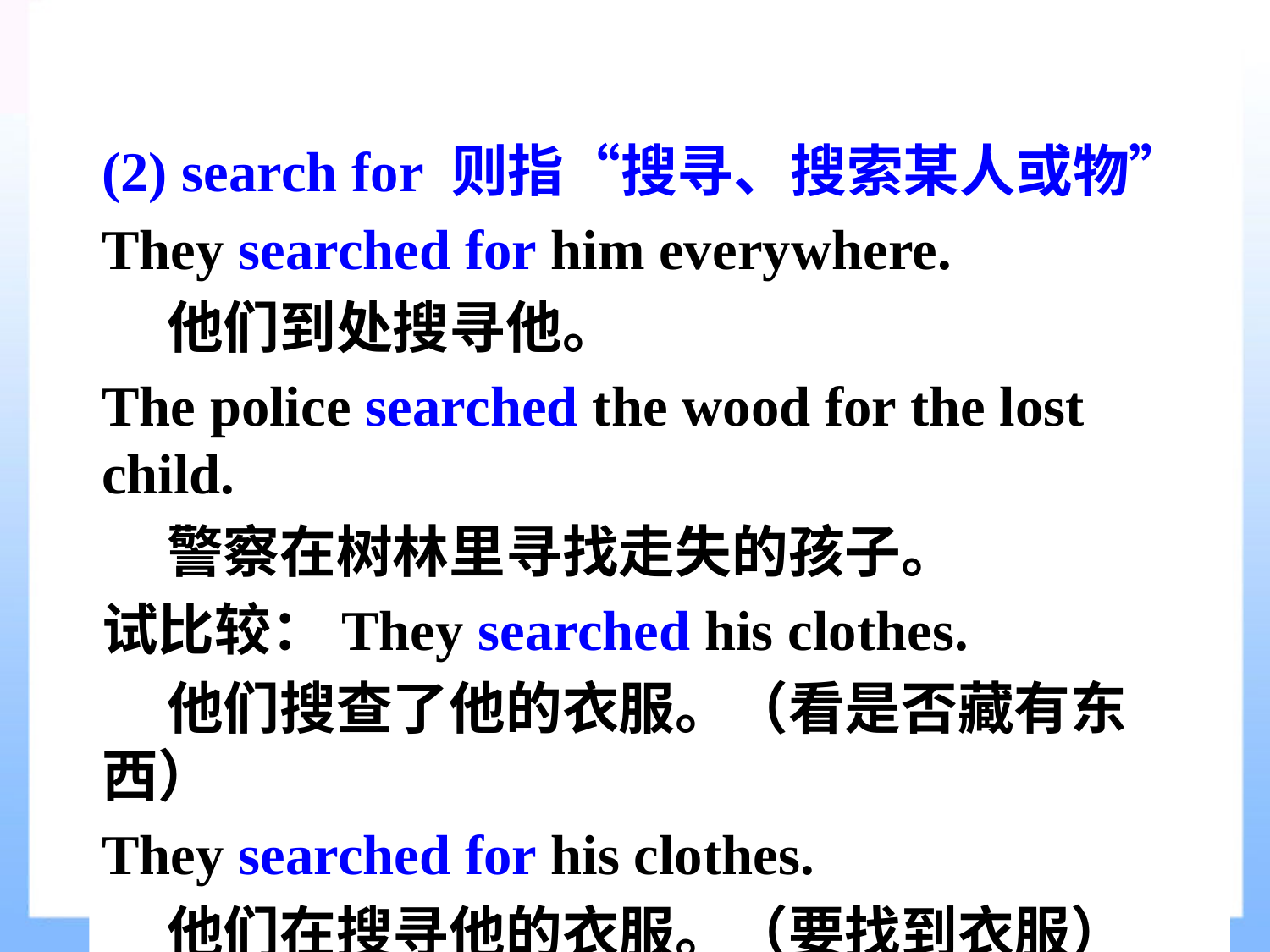

(2) search for 则指“搜寻、搜索某人或物”
They searched for him everywhere.
    他们到处搜寻他。
The police searched the wood for the lost child.
    警察在树林里寻找走失的孩子。
试比较：They searched his clothes.
    他们搜查了他的衣服。（看是否藏有东西）
They searched for his clothes.
    他们在搜寻他的衣服。（要找到衣服）